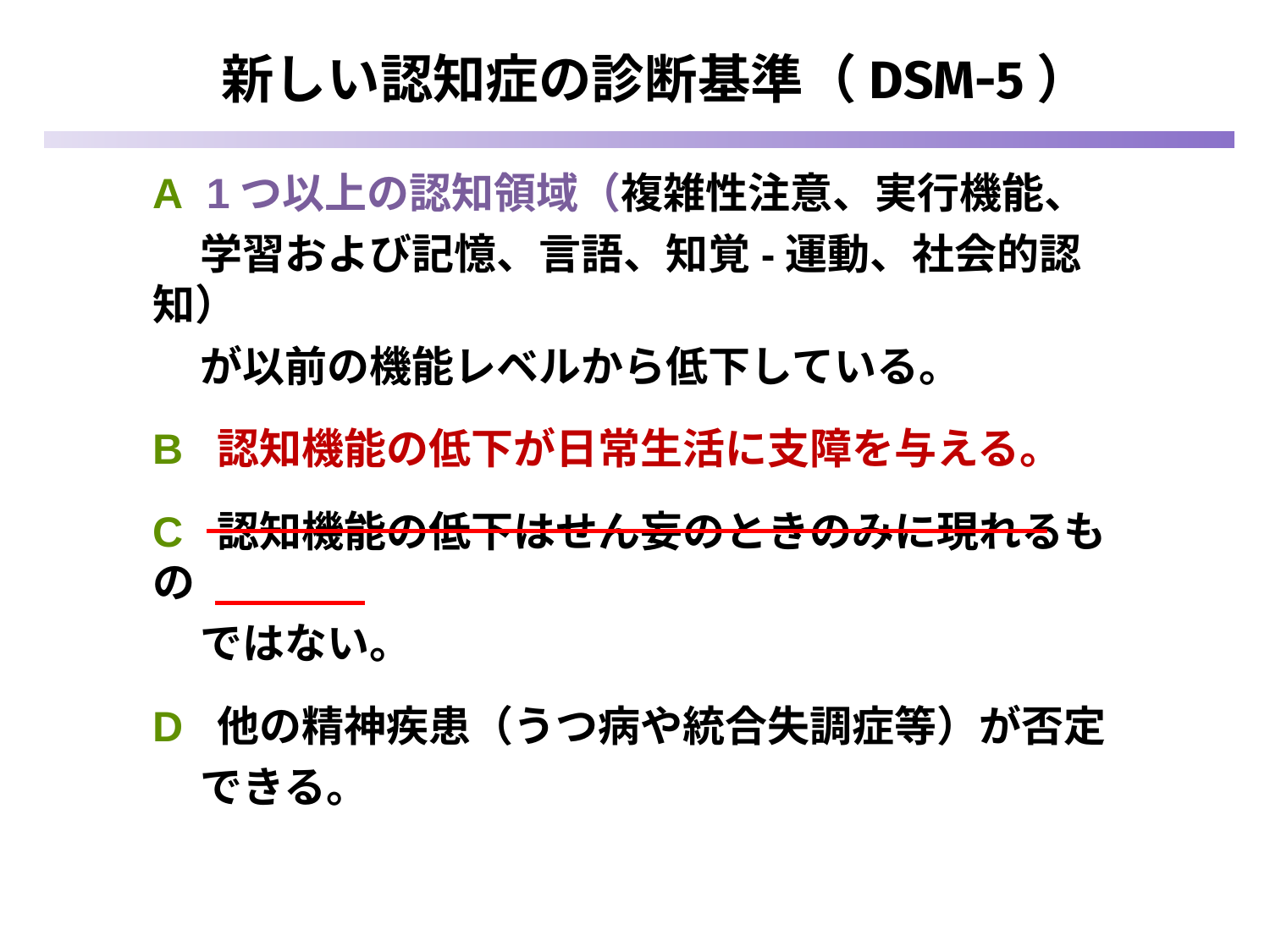

新しい認知症の診断基準（DSM-5）

A  1つ以上の認知領域（複雑性注意、実行機能、
    学習および記憶、言語、知覚-運動、社会的認知）
    が以前の機能レベルから低下している。
B  認知機能の低下が日常生活に支障を与える。
C  認知機能の低下はせん妄のときのみに現れるもの
    ではない。
D  他の精神疾患（うつ病や統合失調症等）が否定
    できる。